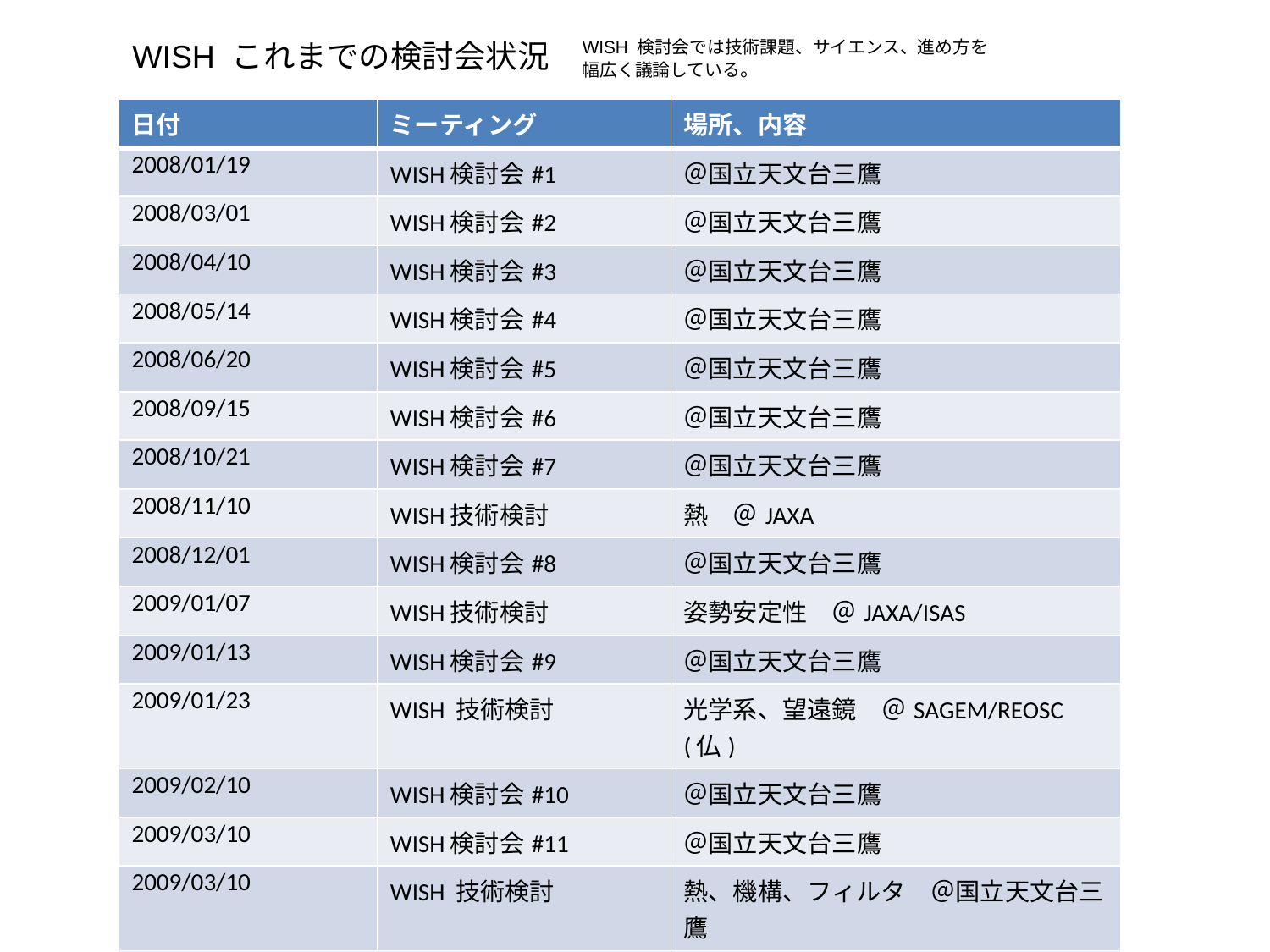

WISH これまでの検討会状況
WISH 検討会では技術課題、サイエンス、進め方を
幅広く議論している。
| 日付 | ミーティング | 場所、内容 |
| --- | --- | --- |
| 2008/01/19 | WISH検討会#1 | ＠国立天文台三鷹 |
| 2008/03/01 | WISH検討会#2 | ＠国立天文台三鷹 |
| 2008/04/10 | WISH検討会#3 | ＠国立天文台三鷹 |
| 2008/05/14 | WISH検討会#4 | ＠国立天文台三鷹 |
| 2008/06/20 | WISH検討会#5 | ＠国立天文台三鷹 |
| 2008/09/15 | WISH検討会#6 | ＠国立天文台三鷹 |
| 2008/10/21 | WISH検討会#7 | ＠国立天文台三鷹 |
| 2008/11/10 | WISH技術検討 | 熱　＠JAXA |
| 2008/12/01 | WISH検討会#8 | ＠国立天文台三鷹 |
| 2009/01/07 | WISH技術検討 | 姿勢安定性　＠JAXA/ISAS |
| 2009/01/13 | WISH検討会#9 | ＠国立天文台三鷹 |
| 2009/01/23 | WISH 技術検討 | 光学系、望遠鏡　＠SAGEM/REOSC (仏) |
| 2009/02/10 | WISH検討会#10 | ＠国立天文台三鷹 |
| 2009/03/10 | WISH検討会#11 | ＠国立天文台三鷹 |
| 2009/03/10 | WISH 技術検討 | 熱、機構、フィルタ　＠国立天文台三鷹 |
| 2009/04/07 （予定） | WISH 検討会 #12 | ＠国立天文台三鷹 |
| 2009/04/08 （予定） | WISH Science Workshop | ＠国立天文台三鷹 |
| 2009/04/17 | WISH 技術検討 | 熱、機構　＠JAXA |